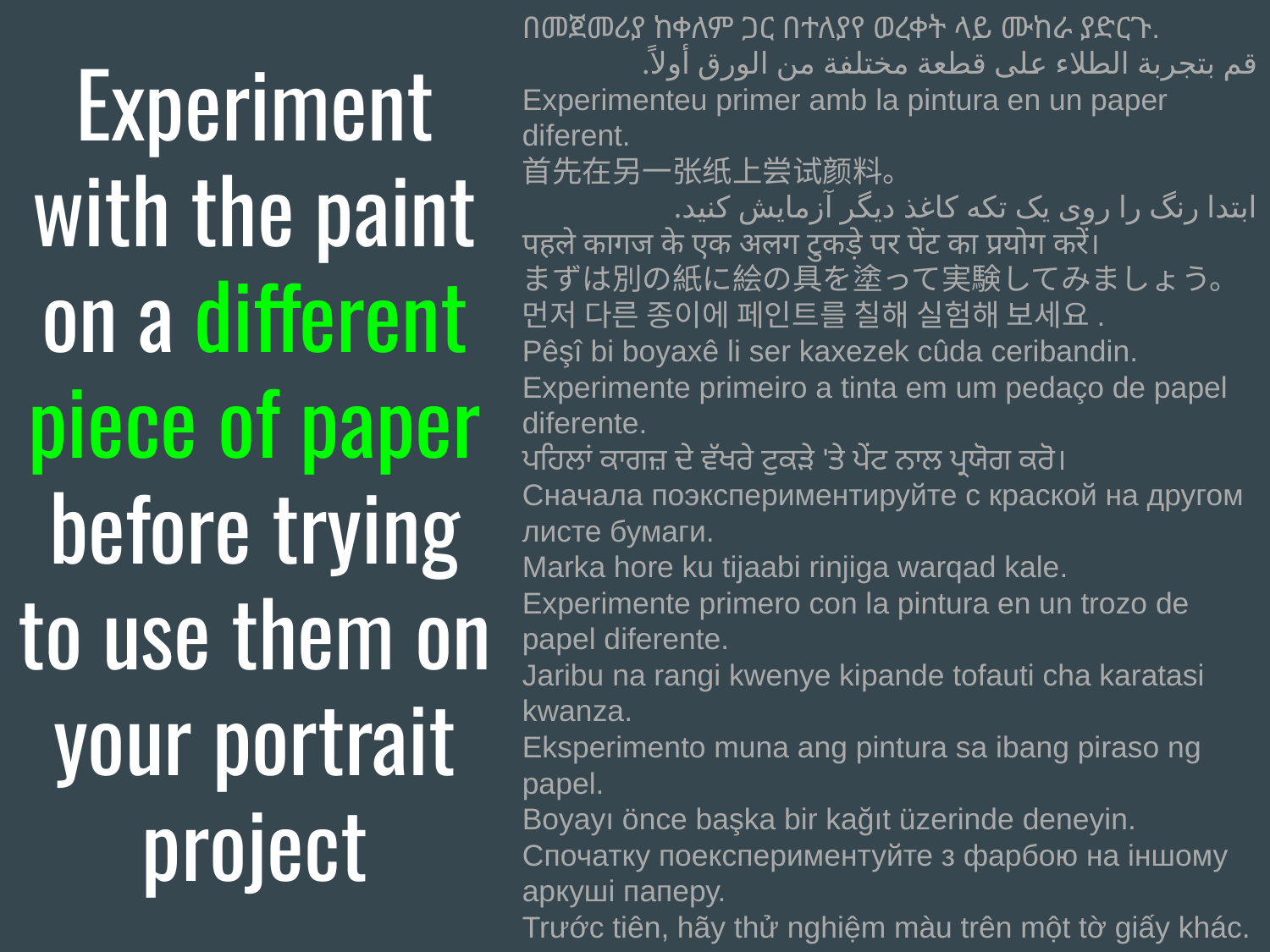

Experiment with the paint on a different piece of paper before trying to use them on your portrait project
በመጀመሪያ ከቀለም ጋር በተለያየ ወረቀት ላይ ሙከራ ያድርጉ.
قم بتجربة الطلاء على قطعة مختلفة من الورق أولاً.
Experimenteu primer amb la pintura en un paper diferent.
首先在另一张纸上尝试颜料。
ابتدا رنگ را روی یک تکه کاغذ دیگر آزمایش کنید.
पहले कागज के एक अलग टुकड़े पर पेंट का प्रयोग करें।
まずは別の紙に絵の具を塗って実験してみましょう。
먼저 다른 종이에 페인트를 칠해 실험해 보세요.
Pêşî bi boyaxê li ser kaxezek cûda ceribandin.
Experimente primeiro a tinta em um pedaço de papel diferente.
ਪਹਿਲਾਂ ਕਾਗਜ਼ ਦੇ ਵੱਖਰੇ ਟੁਕੜੇ 'ਤੇ ਪੇਂਟ ਨਾਲ ਪ੍ਰਯੋਗ ਕਰੋ।
Сначала поэкспериментируйте с краской на другом листе бумаги.
Marka hore ku tijaabi rinjiga warqad kale.
Experimente primero con la pintura en un trozo de papel diferente.
Jaribu na rangi kwenye kipande tofauti cha karatasi kwanza.
Eksperimento muna ang pintura sa ibang piraso ng papel.
Boyayı önce başka bir kağıt üzerinde deneyin.
Спочатку поекспериментуйте з фарбою на іншому аркуші паперу.
Trước tiên, hãy thử nghiệm màu trên một tờ giấy khác.